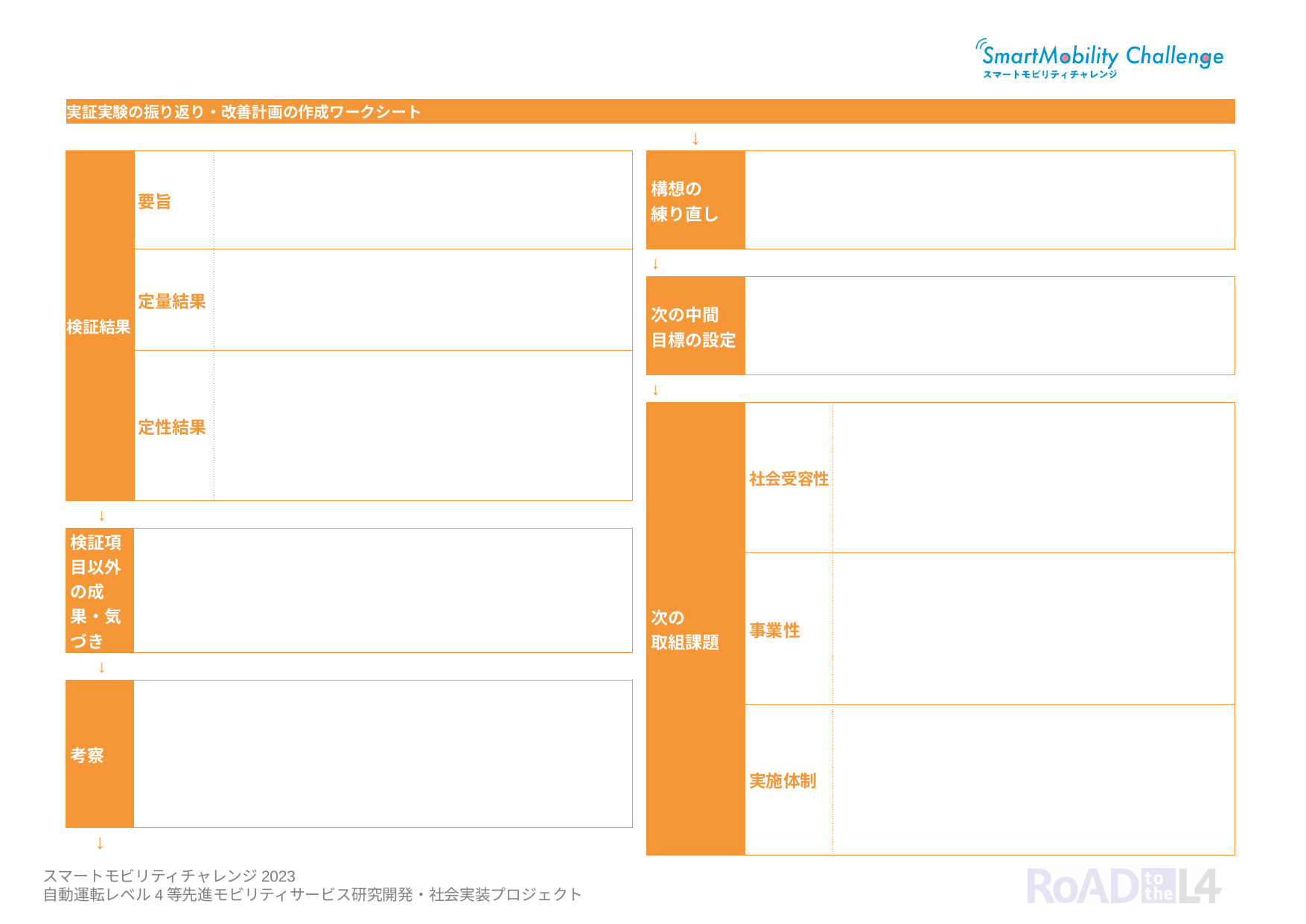

| 実証実験の振り返り・改善計画の作成ワークシート |  |  |  |  |  |  |  |  |
| --- | --- | --- | --- | --- | --- | --- | --- | --- |
|  |  |  |  |  | ↓ |  |  |  |
| 検証結果 | 要旨 |  |  |  | 構想の 練り直し |  |  |  |
|  |  |  |  |  |  |  |  |  |
|  |  |  |  |  |  |  |  |  |
|  |  |  |  |  |  |  |  |  |
|  | 定量結果 |  |  |  | ↓ |  |  |  |
|  |  |  |  |  | 次の中間 目標の設定 |  |  |  |
|  |  |  |  |  |  |  |  |  |
|  |  |  |  |  |  |  |  |  |
|  | 定性結果 |  |  |  |  |  |  |  |
|  |  |  |  |  | ↓ |  |  |  |
|  |  |  |  |  | 次の 取組課題 | 社会受容性 |  |  |
|  |  |  |  |  |  |  |  |  |
|  |  |  |  |  |  |  |  |  |
|  |  |  |  |  |  |  |  |  |
| ↓ |  |  |  |  |  |  |  |  |
| 検証項目以外の成果・気づき |  |  |  |  |  |  |  |  |
|  |  |  |  |  |  | 事業性 |  |  |
|  |  |  |  |  |  |  |  |  |
|  |  |  |  |  |  |  |  |  |
|  |  |  |  |  |  |  |  |  |
| ↓ |  |  |  |  |  |  |  |  |
| 考察 |  |  |  |  |  |  |  |  |
|  |  |  |  |  |  | 実施体制 |  |  |
|  |  |  |  |  |  |  |  |  |
|  |  |  |  |  |  |  |  |  |
|  |  |  |  |  |  |  |  |  |
|  |  |  |  |  |  |  |  |  |
| ↓ |  |  |  |  |  |  |  |  |